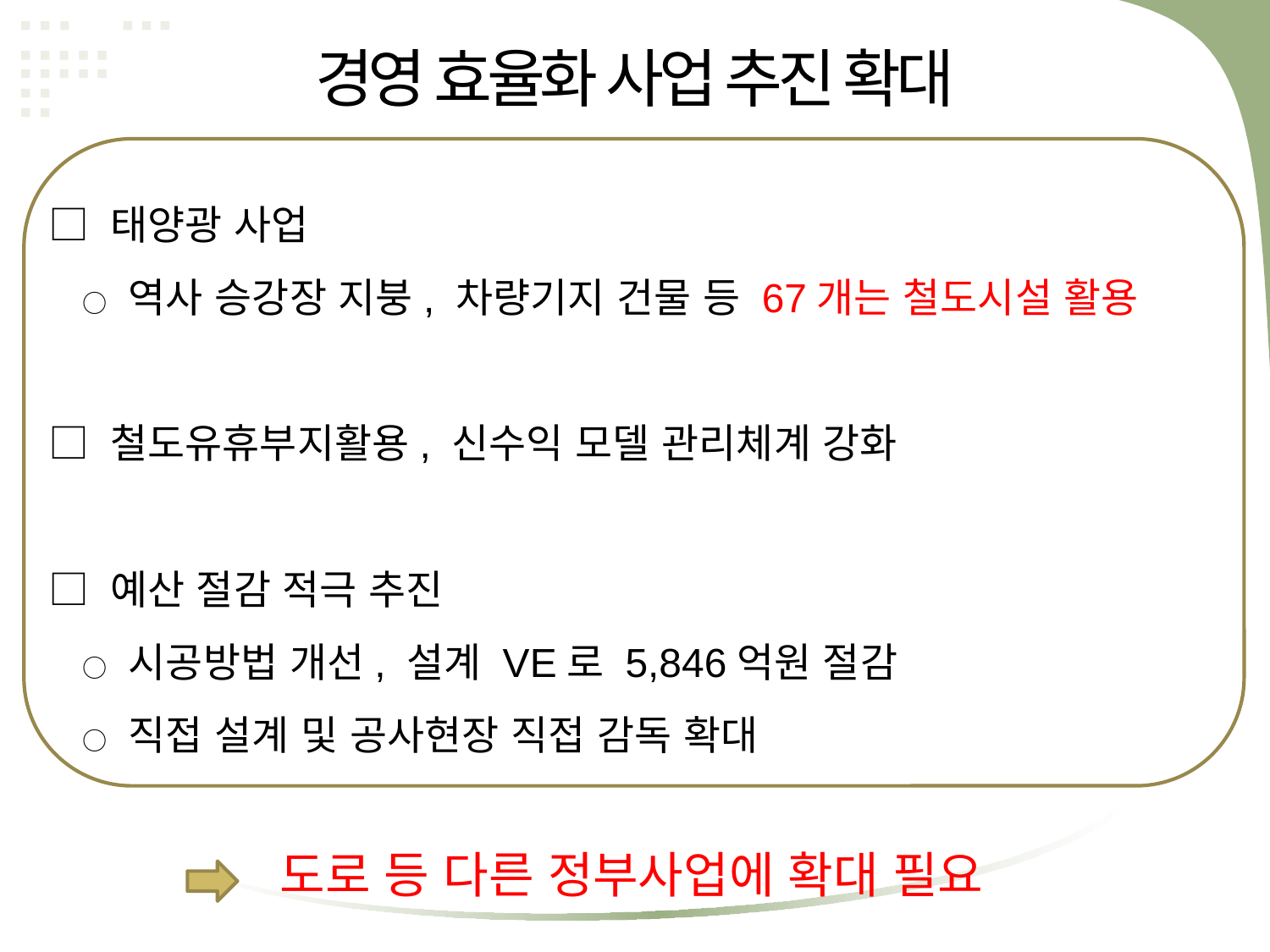

경영 효율화 사업 추진 확대

□ 태양광 사업
   ○ 역사 승강장 지붕, 차량기지 건물 등 67개는 철도시설 활용

□ 철도유휴부지활용, 신수익 모델 관리체계 강화

□ 예산 절감 적극 추진
   ○ 시공방법 개선, 설계 VE로 5,846억원 절감
   ○ 직접 설계 및 공사현장 직접 감독 확대
도로 등 다른 정부사업에 확대 필요